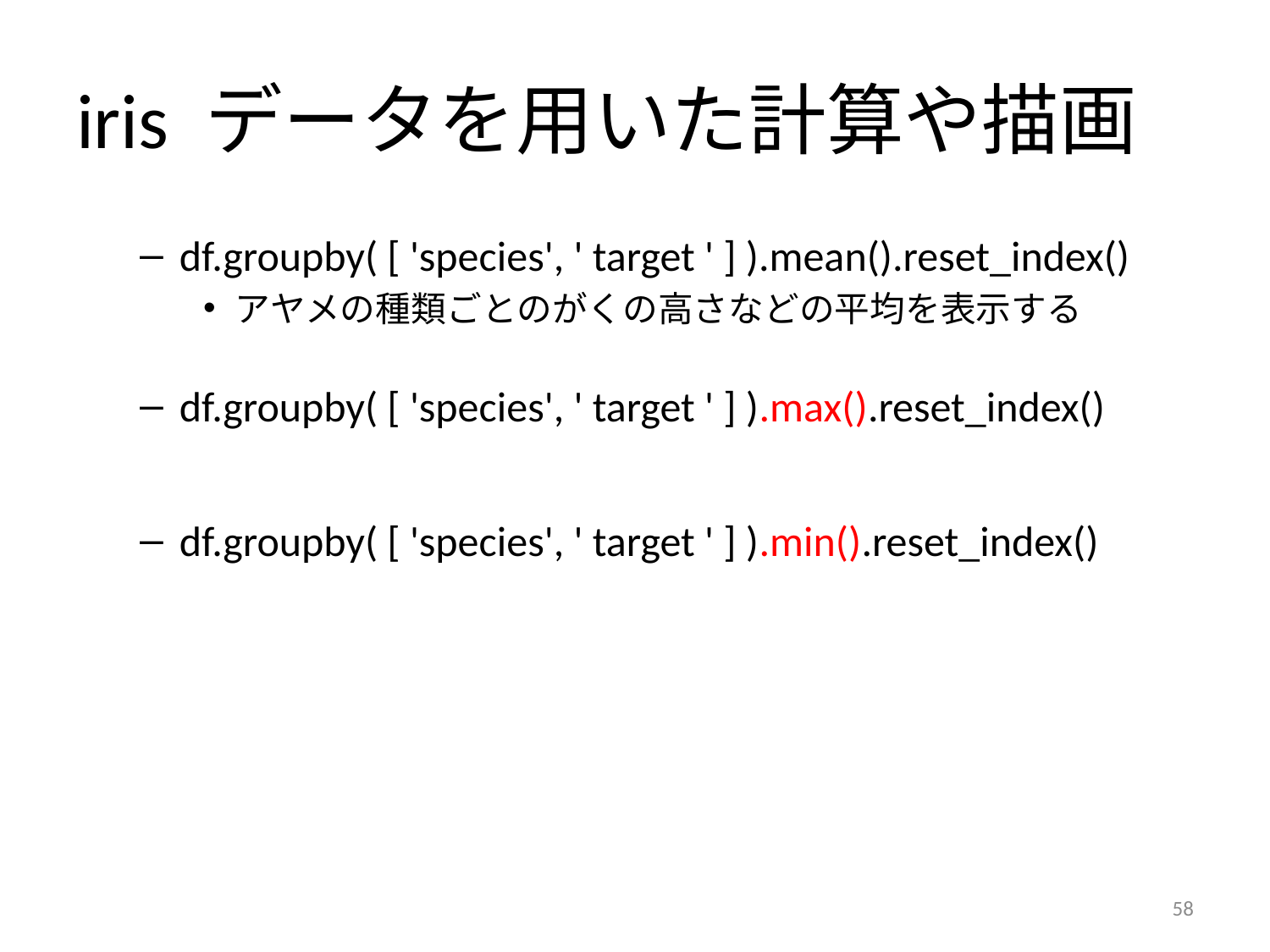

# iris データを用いた計算や描画
df.groupby( [ 'species', ' target ' ] ).mean().reset_index()
アヤメの種類ごとのがくの高さなどの平均を表示する
df.groupby( [ 'species', ' target ' ] ).max().reset_index()

df.groupby( [ 'species', ' target ' ] ).min().reset_index()

58